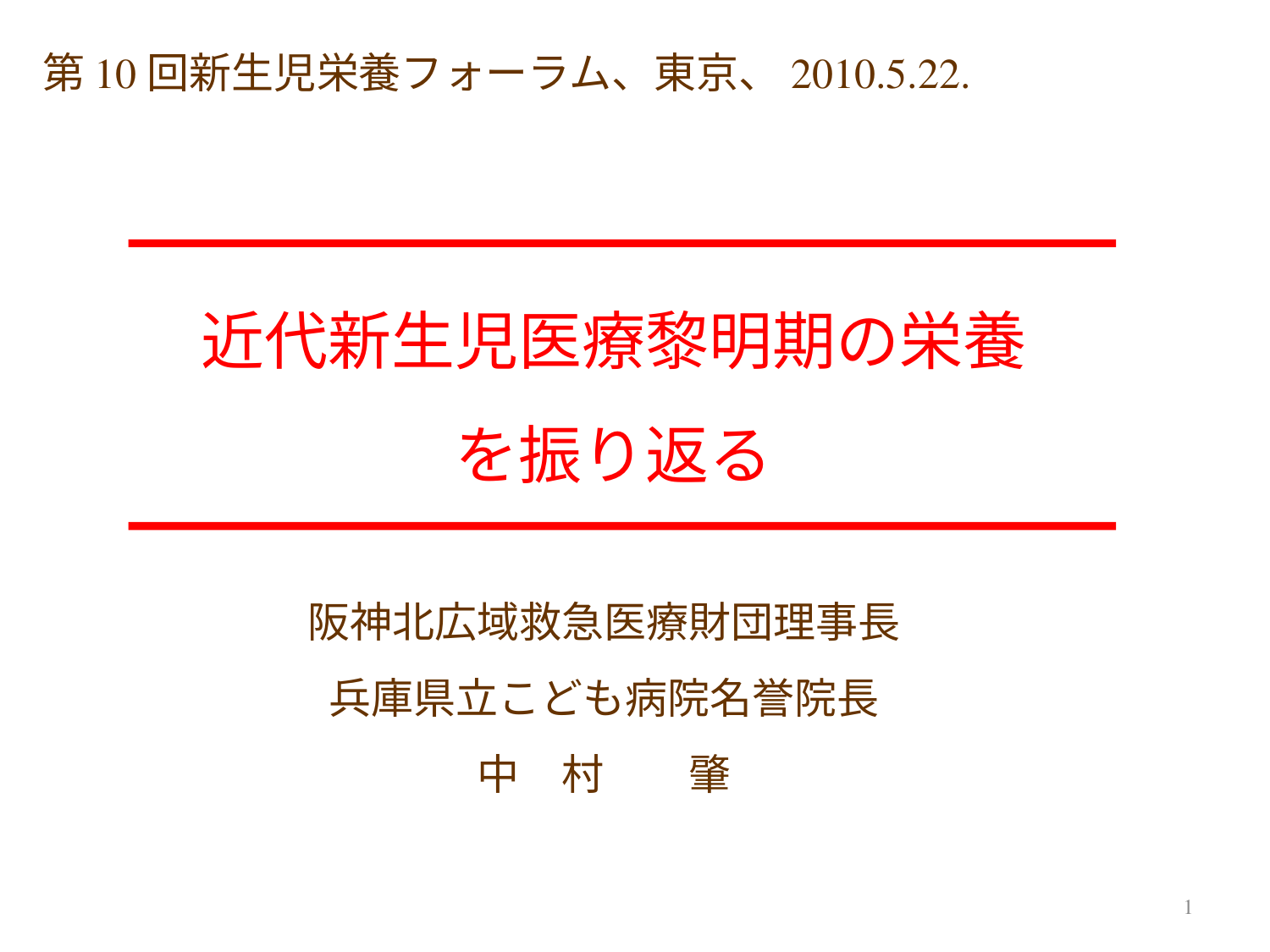

第10回新生児栄養フォーラム、東京、2010.5.22.

# 近代新生児医療黎明期の栄養 を振り返る

阪神北広域救急医療財団理事長
兵庫県立こども病院名誉院長
中　村　　肇
1